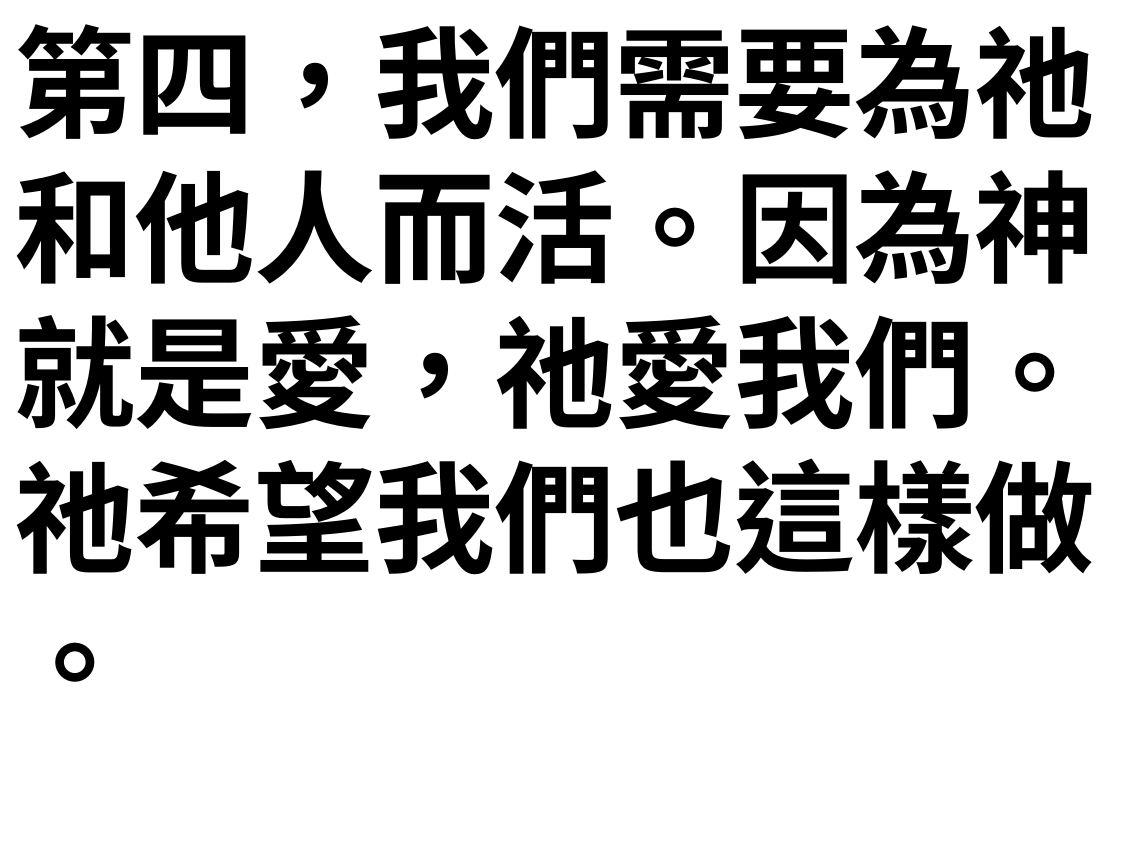

第四，我們需要為祂和他人而活。因為神就是愛，祂愛我們。祂希望我們也這樣做
。